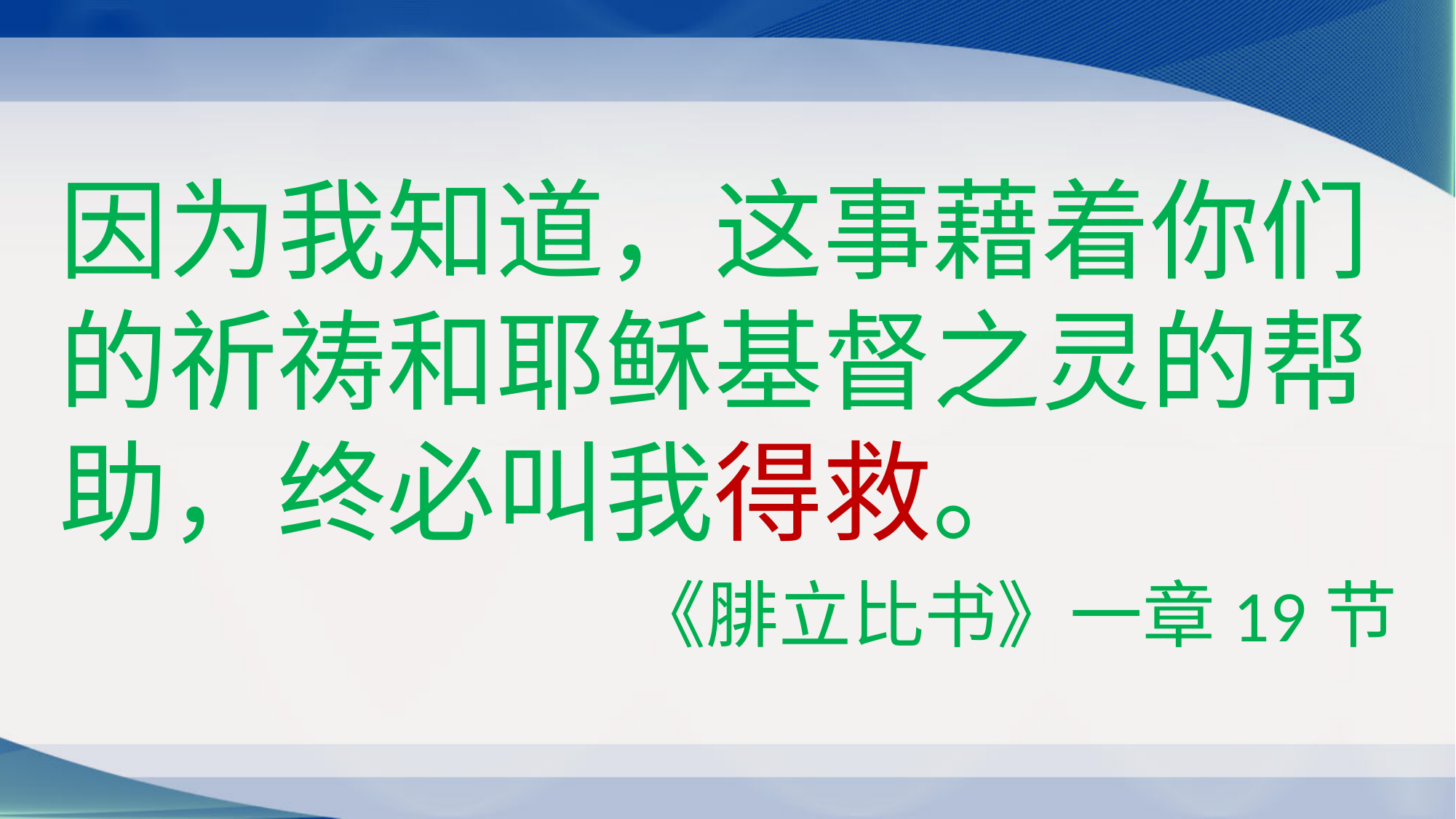

因为我知道，这事藉着你们的祈祷和耶稣基督之灵的帮助，终必叫我得救。
                                  《腓立比书》一章19节